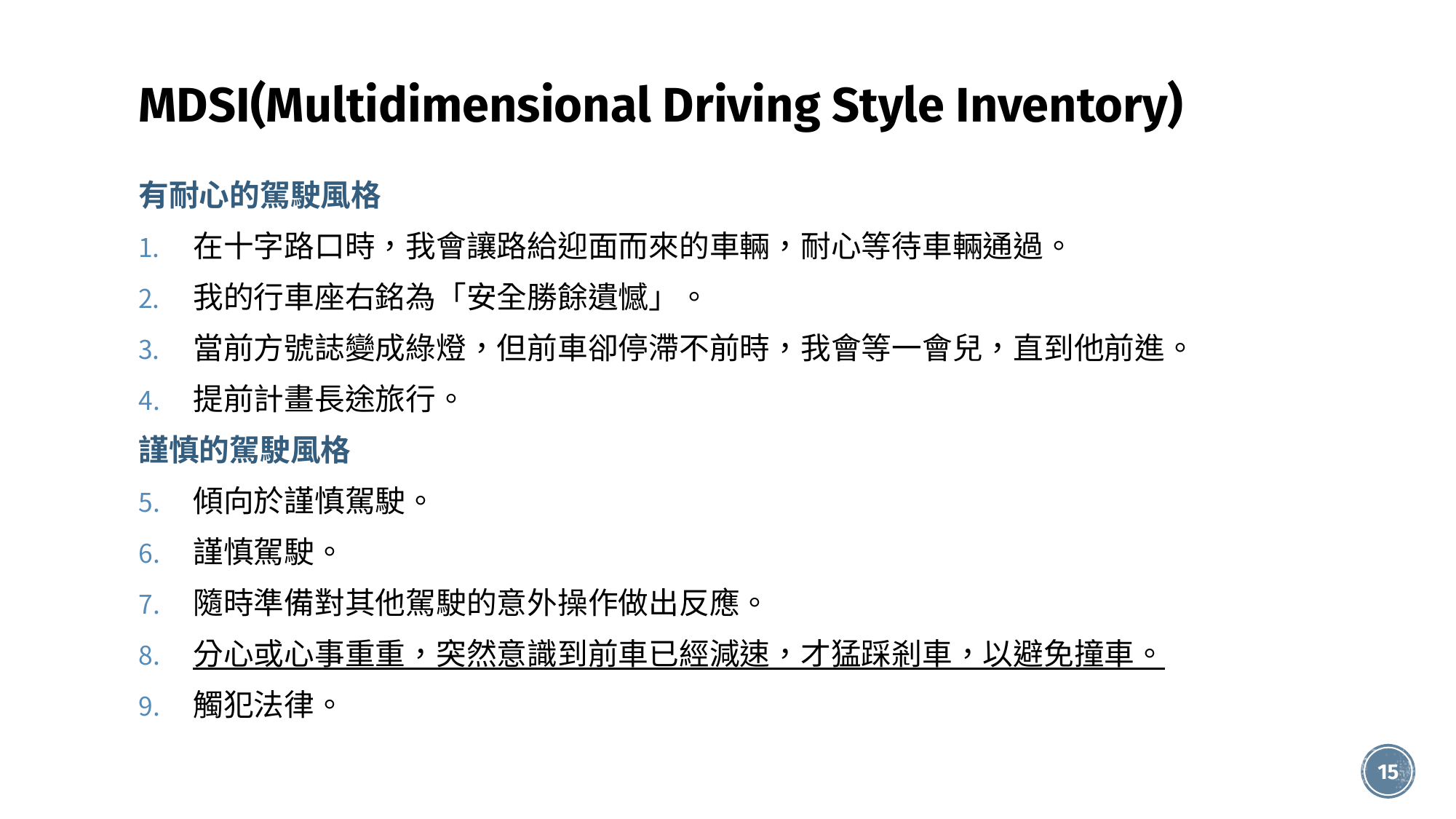

# MDSI(Multidimensional Driving Style Inventory)
有耐心的駕駛風格
在十字路口時，我會讓路給迎面而來的車輛，耐心等待車輛通過。
我的行車座右銘為「安全勝餘遺憾」。
當前方號誌變成綠燈，但前車卻停滯不前時，我會等一會兒，直到他前進。
提前計畫長途旅行。
謹慎的駕駛風格
傾向於謹慎駕駛。
謹慎駕駛。
隨時準備對其他駕駛的意外操作做出反應。
分心或心事重重，突然意識到前車已經減速，才猛踩剎車，以避免撞車。
觸犯法律。

15